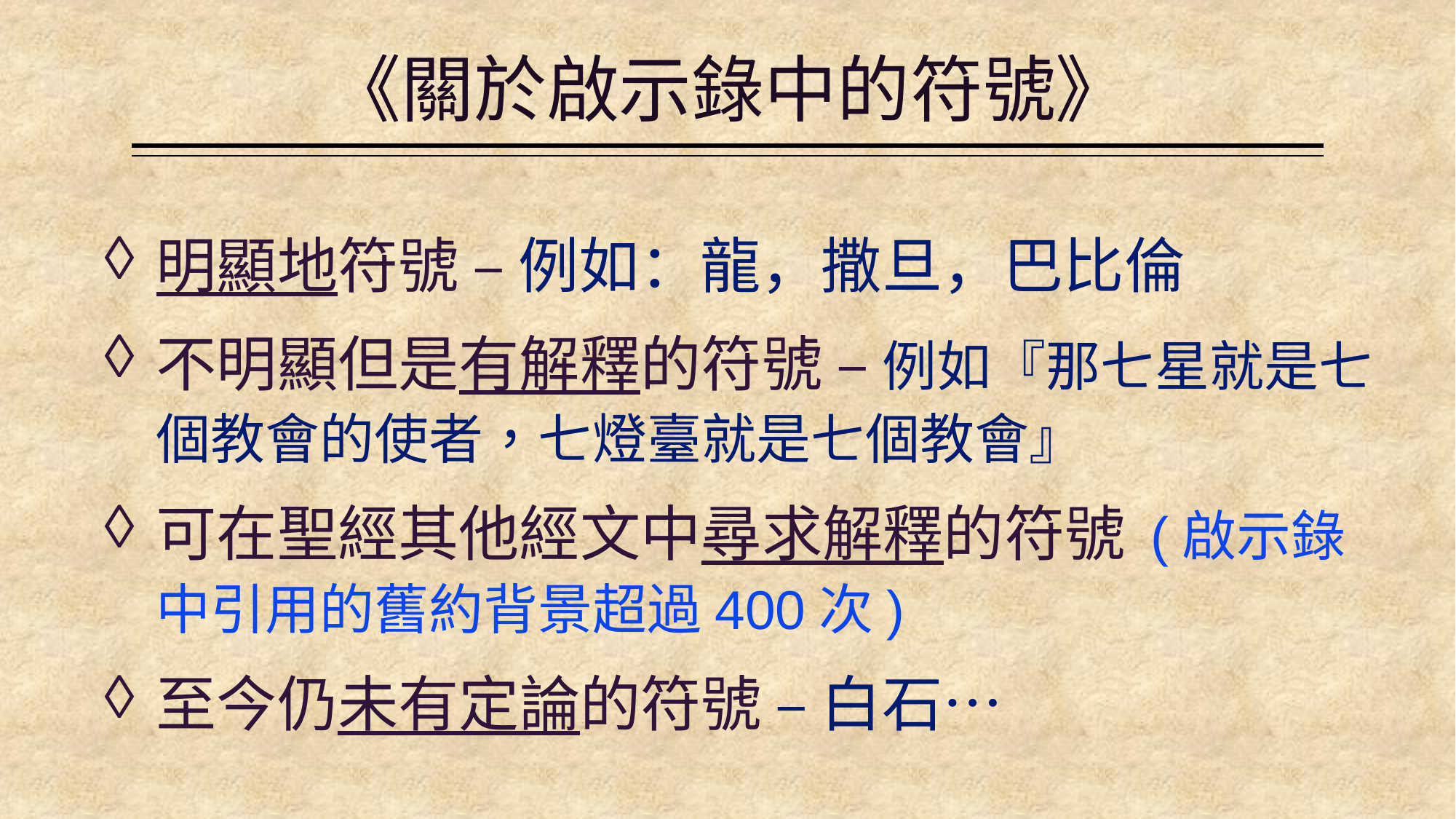

# 《關於啟示錄中的符號》
明顯地符號 – 例如：龍，撒旦，巴比倫
不明顯但是有解釋的符號 – 例如『那七星就是七個教會的使者，七燈臺就是七個教會』
可在聖經其他經文中尋求解釋的符號 (啟示錄中引用的舊約背景超過400次)
至今仍未有定論的符號 – 白石…